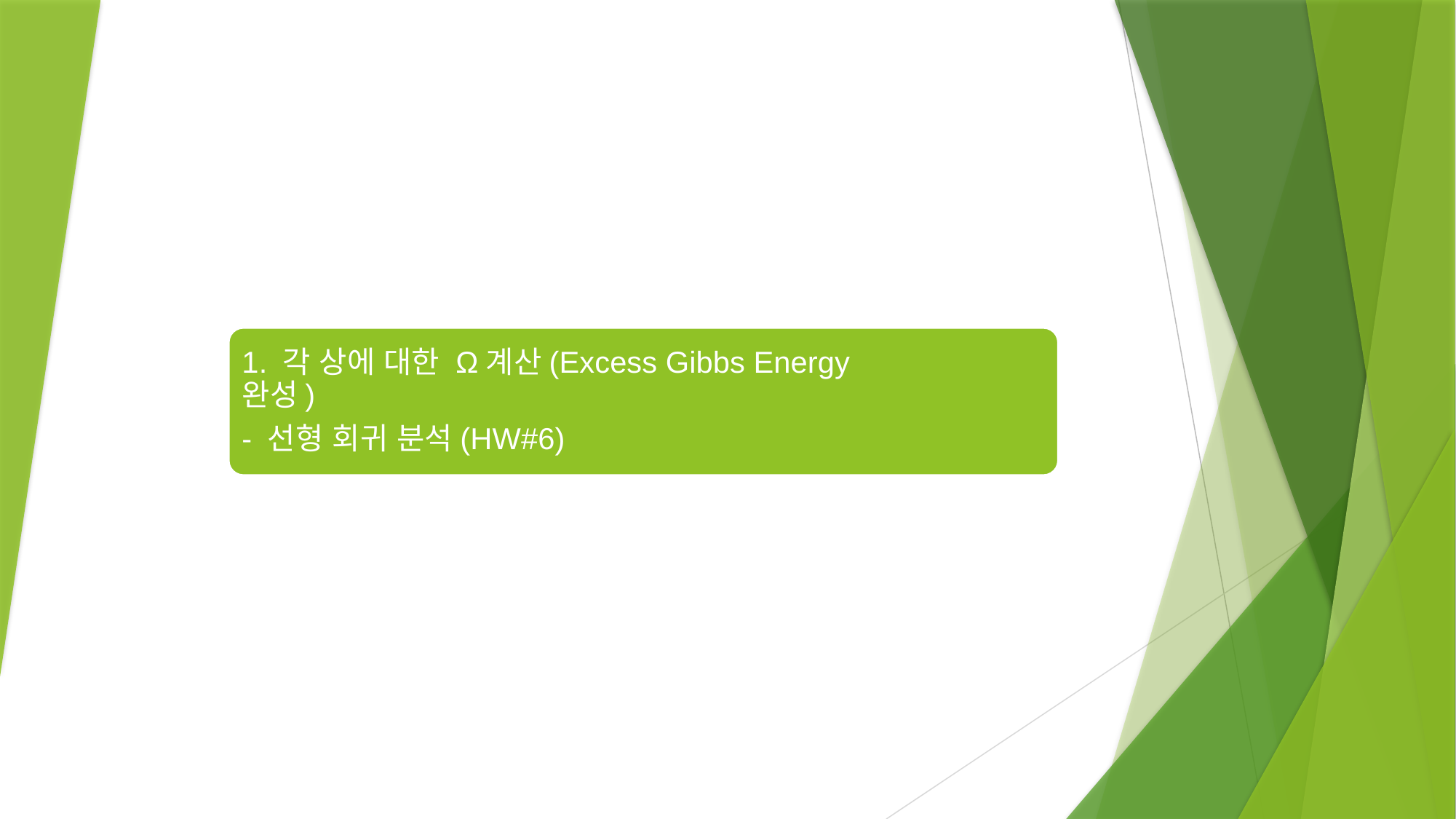

#

1. 각 상에 대한 Ω계산(Excess Gibbs Energy 완성)
- 선형 회귀 분석(HW#6)